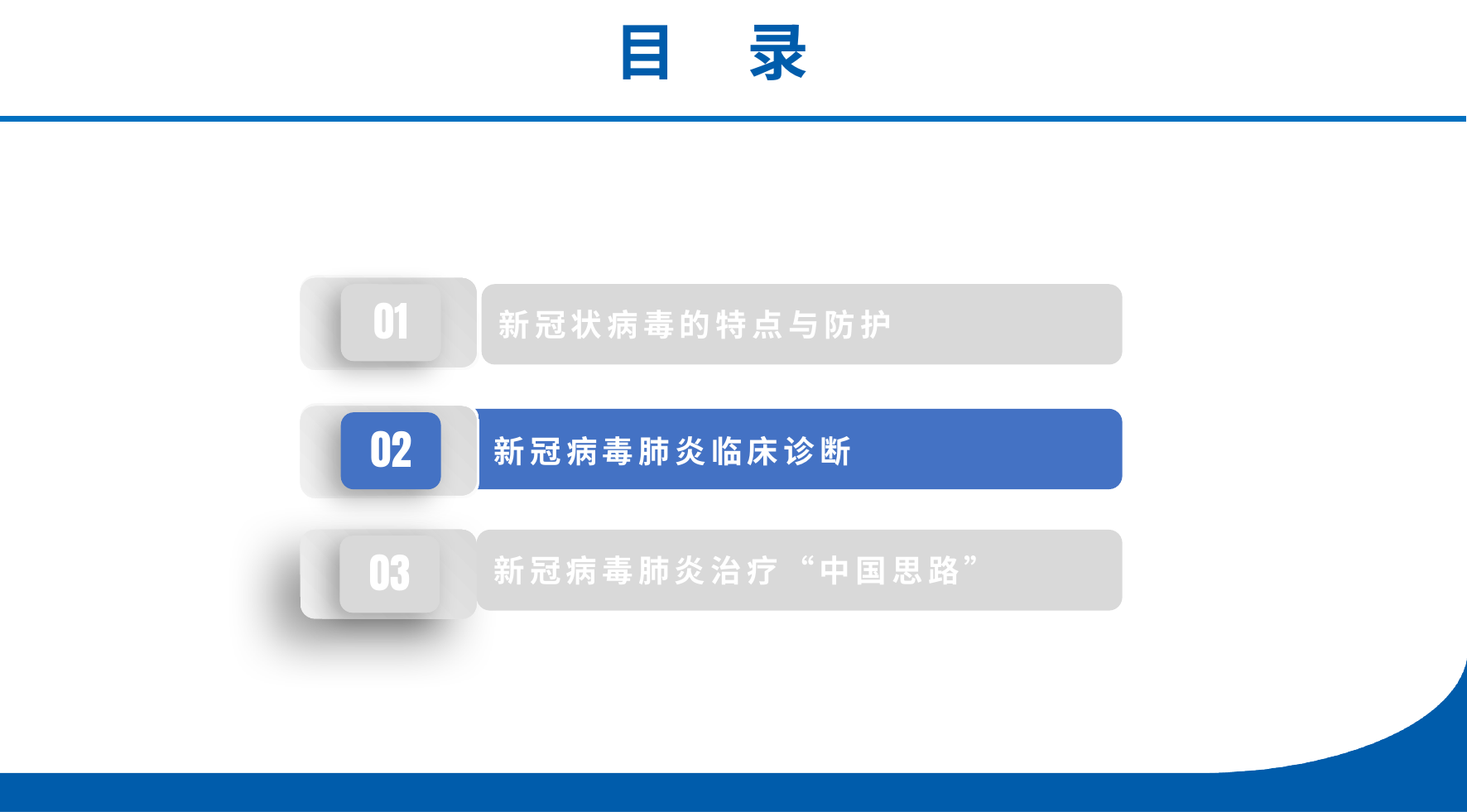

# 目     录

新冠状病毒的特点与防护
01

02
新冠病毒肺炎临床诊断
总     结
总      结
新冠病毒肺炎治疗“中国思路”

03